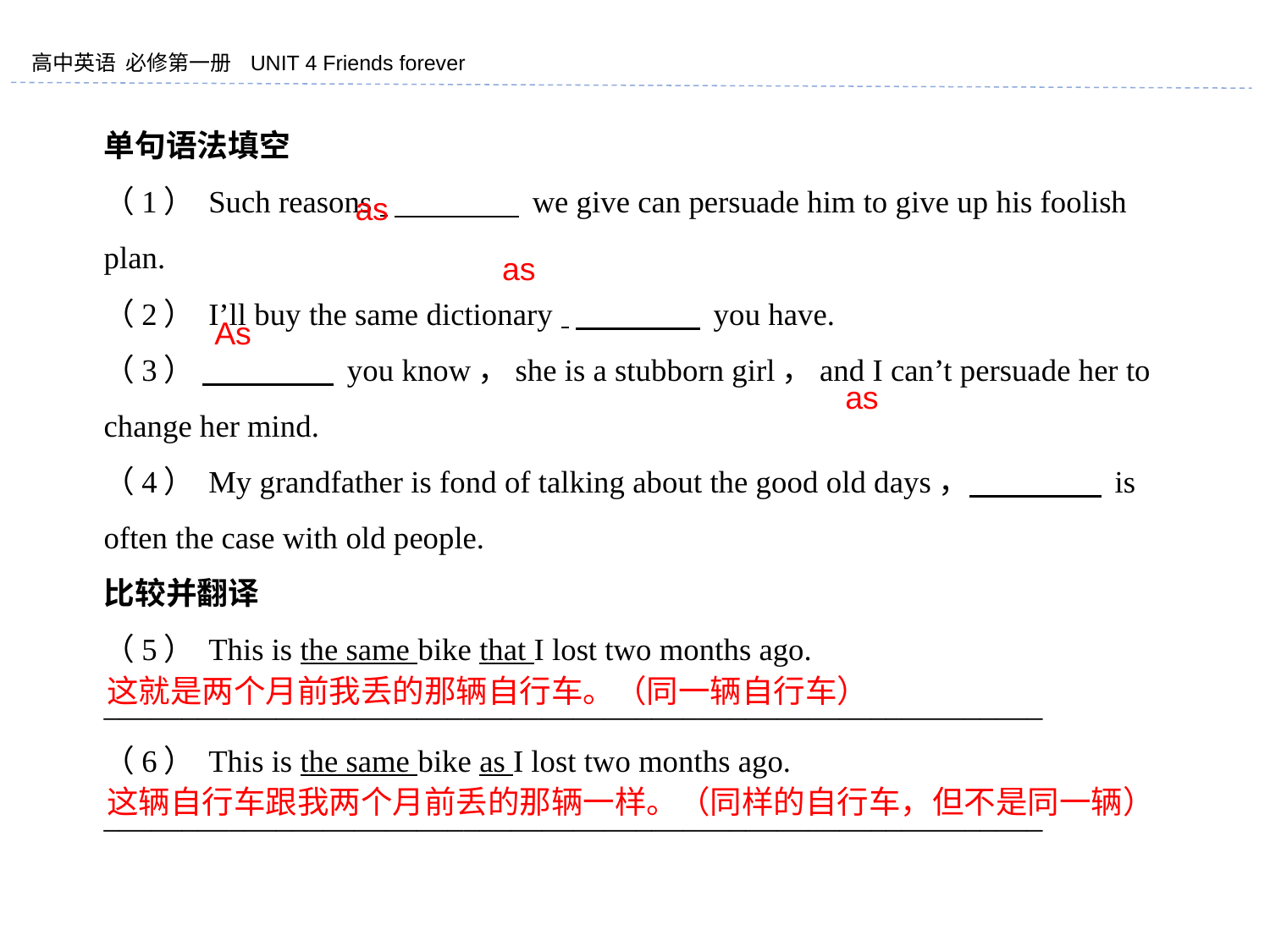

单句语法填空
（1） Such reasons  　　　　 we give can persuade him to give up his foolish plan.
（2） I’ll buy the same dictionary  　　　　 you have.
（3）  　　　　 you know，she is a stubborn girl，and I can’t persuade her to change her mind.
（4） My grandfather is fond of talking about the good old days， 　　　　 is often the case with old people.
比较并翻译
（5） This is the same bike that I lost two months ago.
____________________________________________________________
（6） This is the same bike as I lost two months ago.
____________________________________________________________
as
as
As
as
这就是两个月前我丢的那辆自行车。（同一辆自行车）
这辆自行车跟我两个月前丢的那辆一样。（同样的自行车，但不是同一辆）